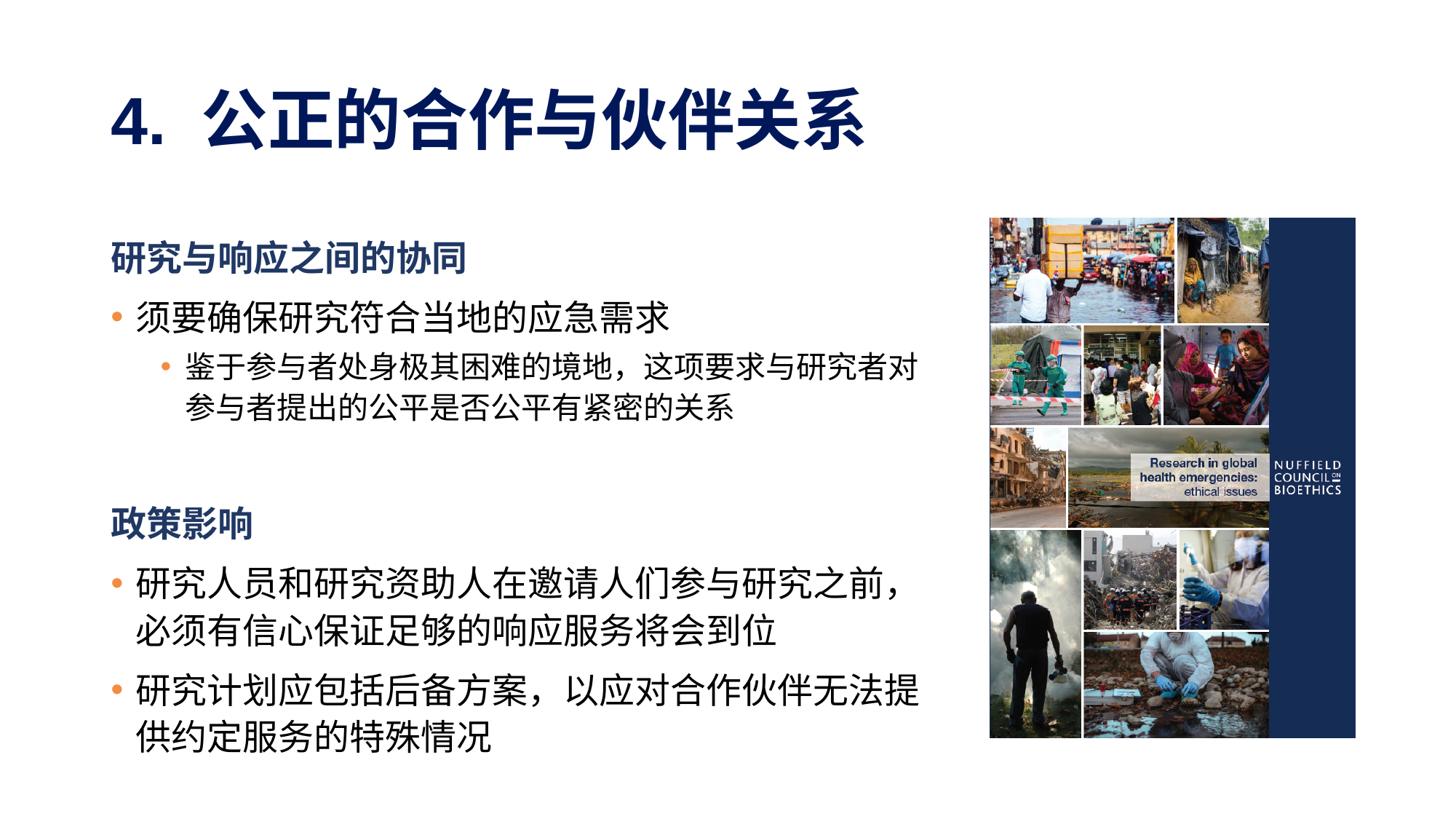

# 4. 公正的合作与伙伴关系
研究与响应之间的协同
须要确保研究符合当地的应急需求
鉴于参与者处身极其困难的境地，这项要求与研究者对参与者提出的公平是否公平有紧密的关系

政策影响
研究人员和研究资助人在邀请人们参与研究之前，必须有信心保证足够的响应服务将会到位
研究计划应包括后备方案，以应对合作伙伴无法提供约定服务的特殊情况